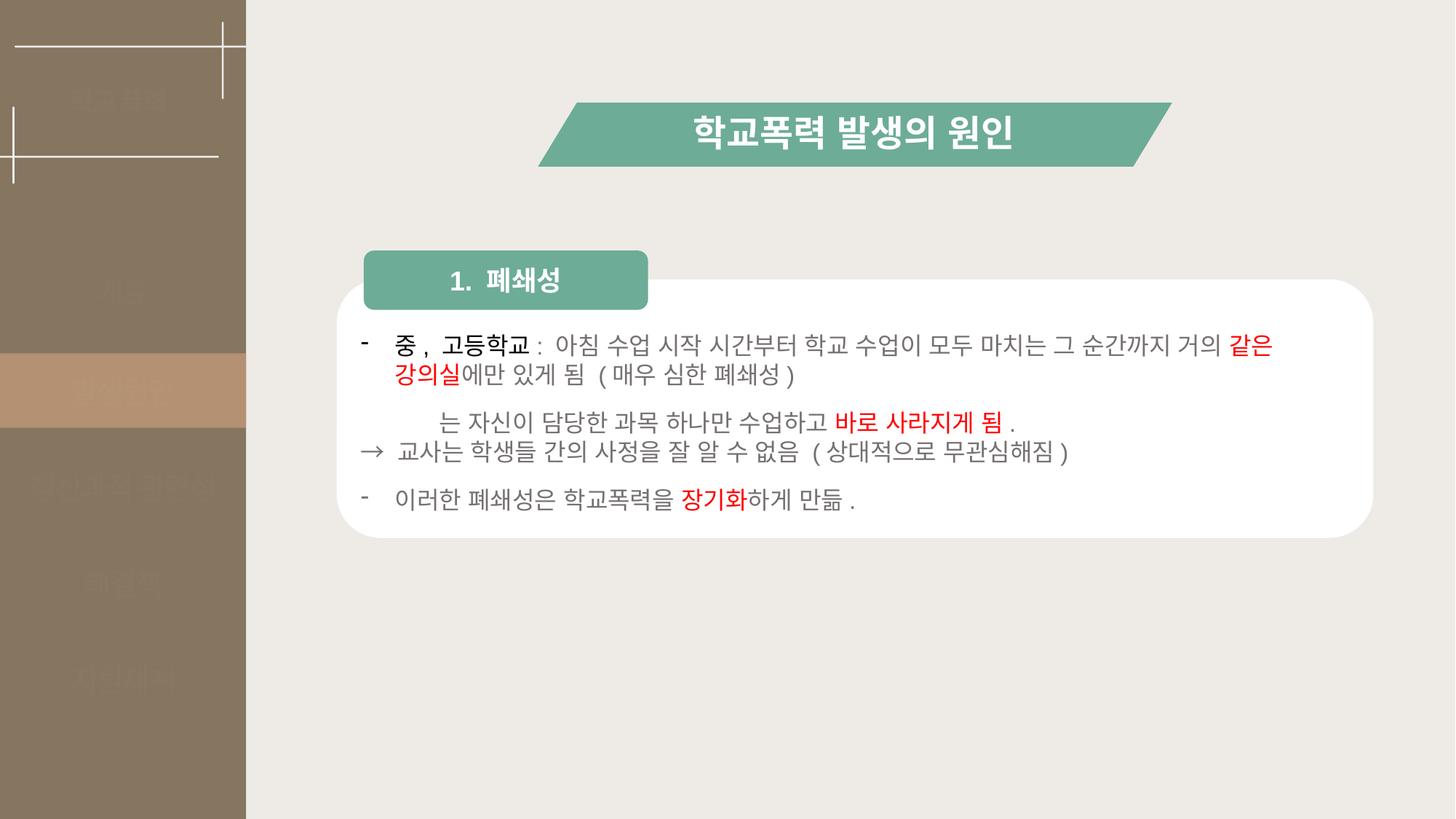

학교 폭력

학교폭력 발생의 원인
1. 폐쇄성
개요

중, 고등학교: 아침 수업 시작 시간부터 학교 수업이 모두 마치는 그 순간까지 거의 같은 강의실에만 있게 됨 (매우 심한 폐쇄성)

교사는 자신이 담당한 과목 하나만 수업하고 바로 사라지게 됨.
→ 교사는 학생들 간의 사정을 잘 알 수 없음 (상대적으로 무관심해짐)

이러한 폐쇄성은 학교폭력을 장기화하게 만듦.

발생원인

정신과적 관련성
해결책
지원체계